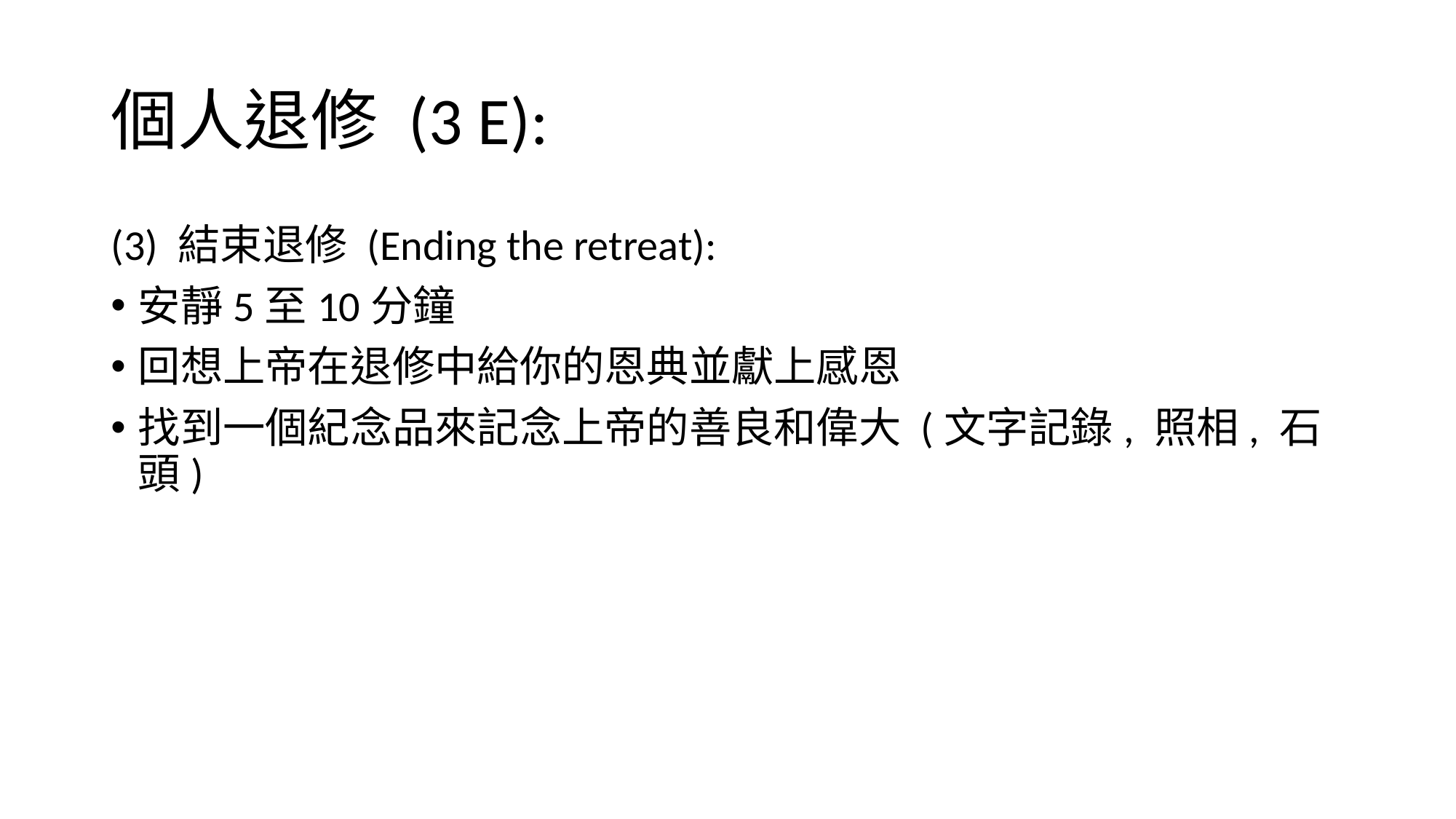

# 個人退修 (3 E):
(3) 結束退修 (Ending the retreat):
安靜5至10分鐘
回想上帝在退修中給你的恩典並獻上感恩
找到一個紀念品來記念上帝的善良和偉大 (文字記錄, 照相, 石頭)